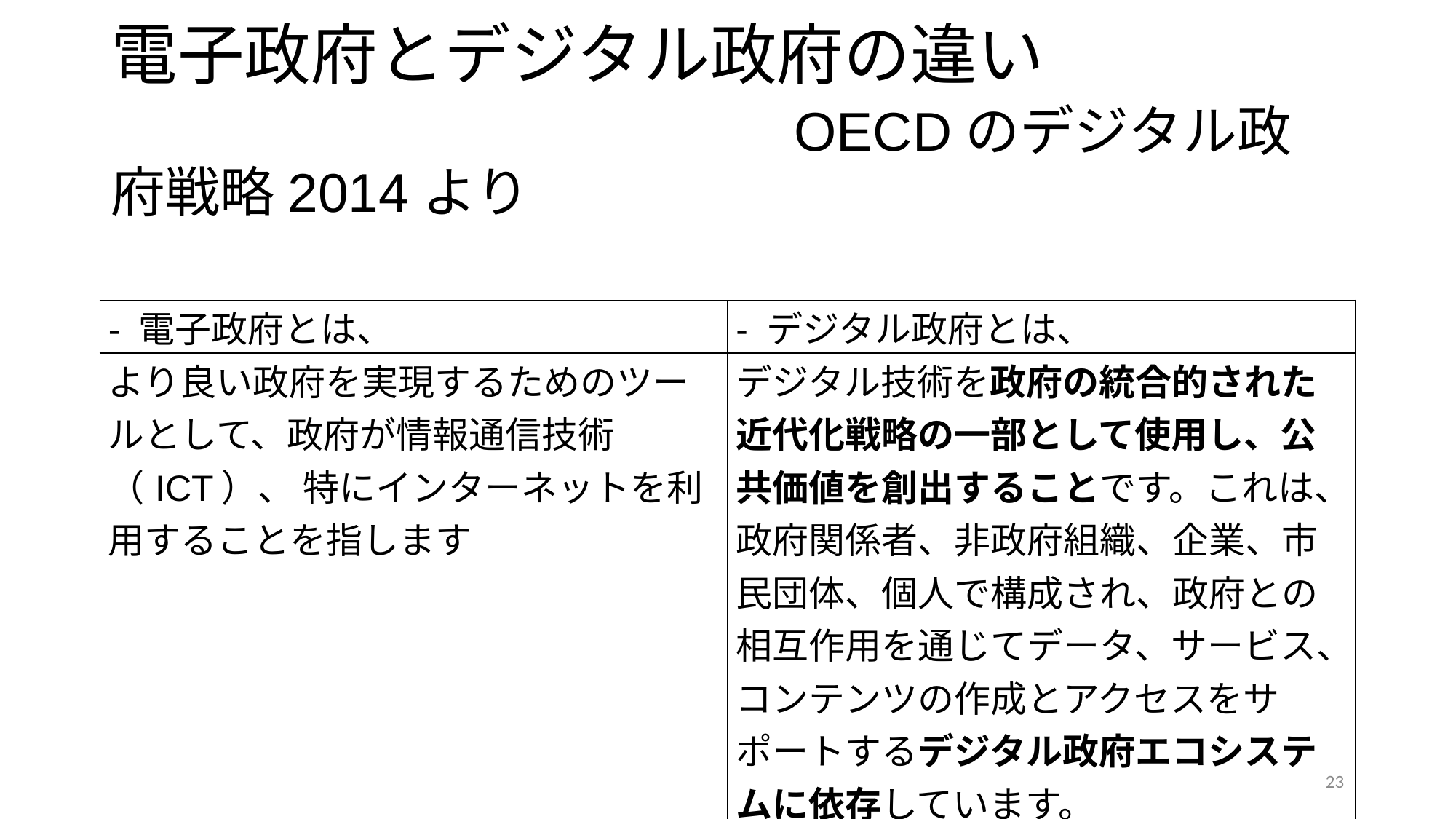

# 電子政府とデジタル政府の違い 　　　　　　　　　　OECDのデジタル政府戦略2014より
| - 電子政府とは、 | - デジタル政府とは、 |
| --- | --- |
| より良い政府を実現するためのツールとして、政府が情報通信技術（ICT）、 特にインターネットを利用することを指します | デジタル技術を政府の統合的された近代化戦略の一部として使用し、公共価値を創出することです。これは、政府関係者、非政府組織、企業、市民団体、個人で構成され、政府との相互作用を通じてデータ、サービス、コンテンツの作成とアクセスをサポートするデジタル政府エコシステムに依存しています。 |
23